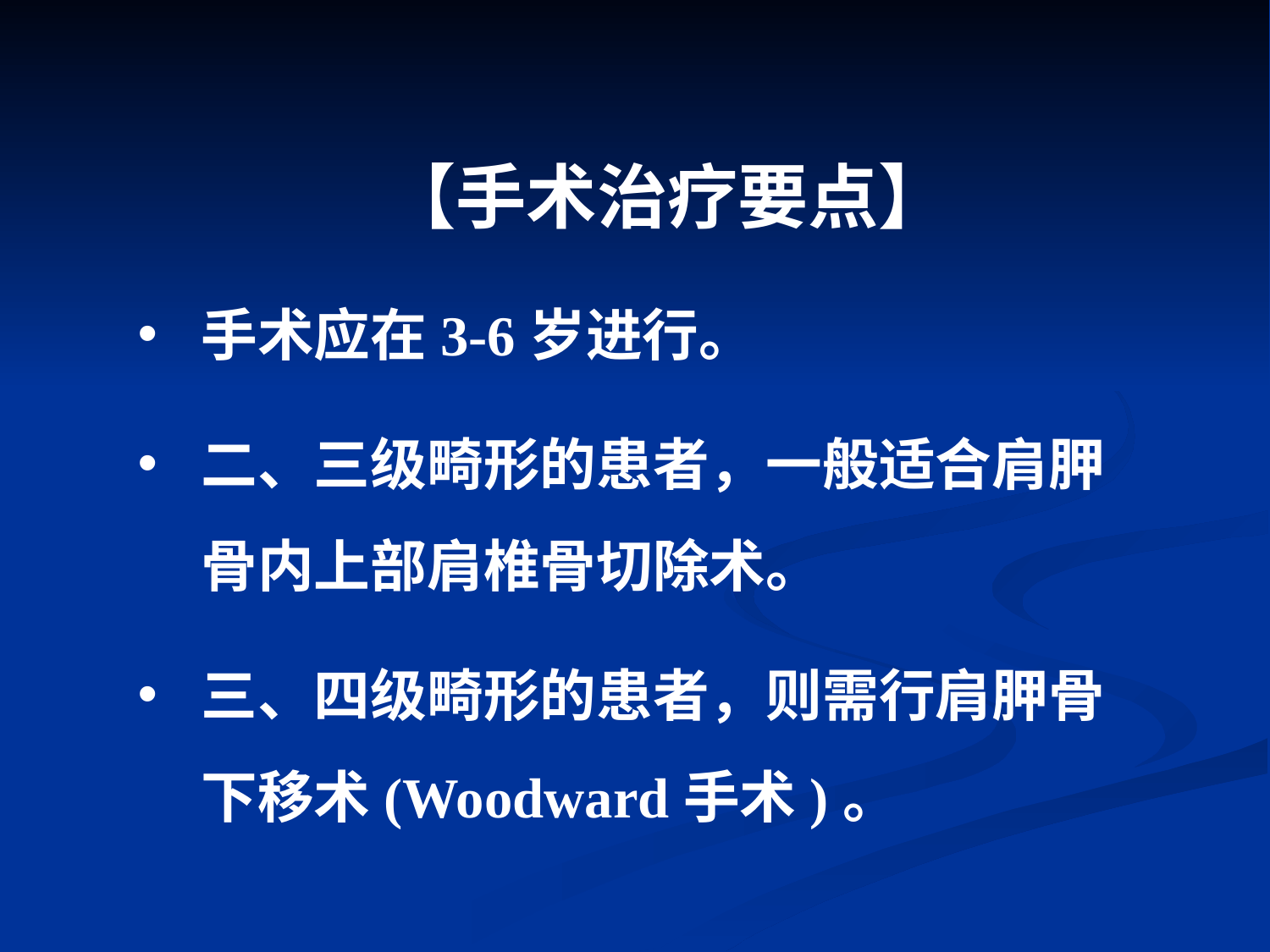

【手术治疗要点】
手术应在3-6岁进行。
二、三级畸形的患者，一般适合肩胛骨内上部肩椎骨切除术。
三、四级畸形的患者，则需行肩胛骨下移术(Woodward手术)。